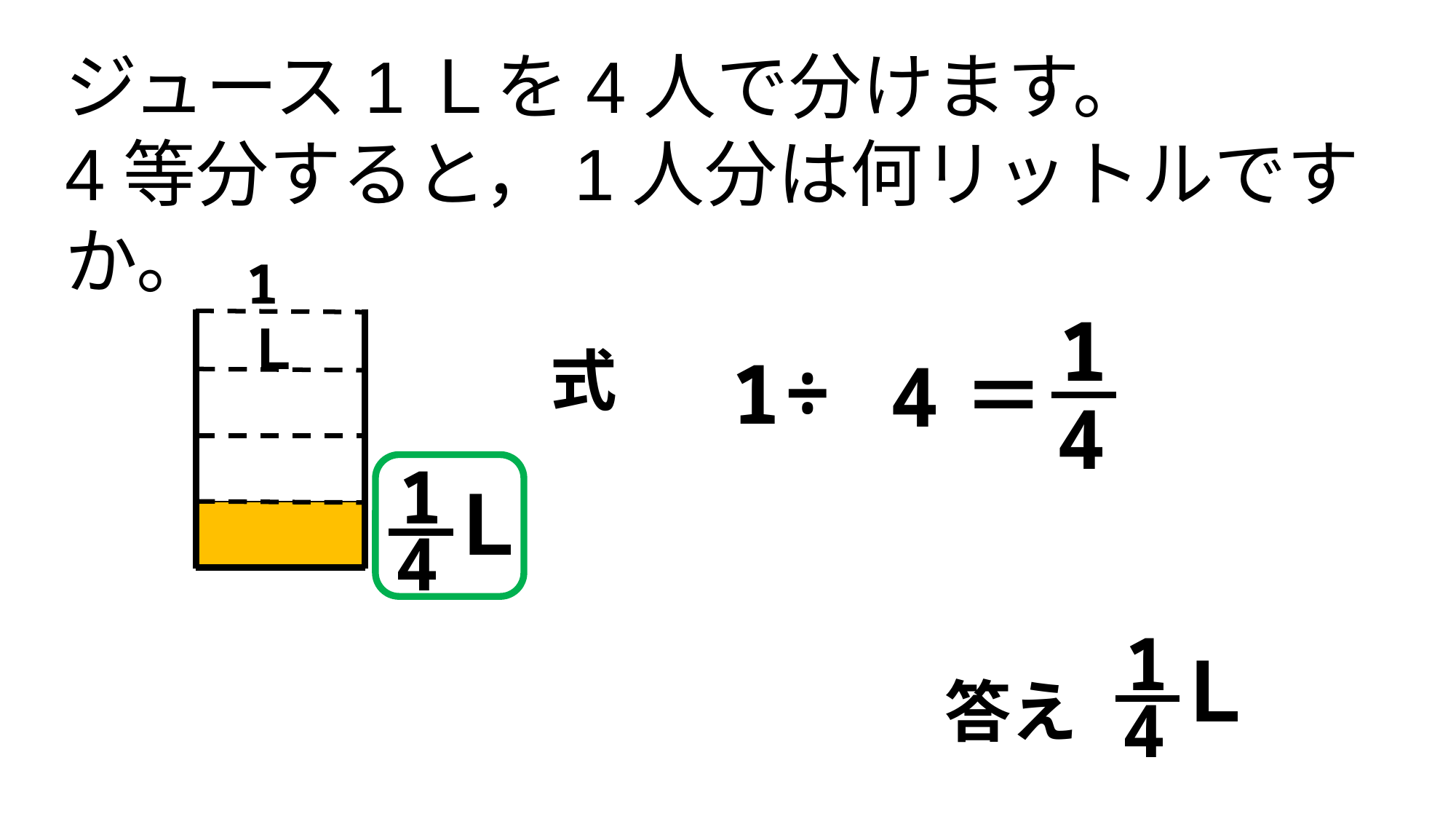

ジュース1Ｌを4人で分けます。
4等分すると，1人分は何リットルですか。
1Ｌ
1
4
式
÷
1
4
＝
1
4
Ｌ

1
4
Ｌ
答え